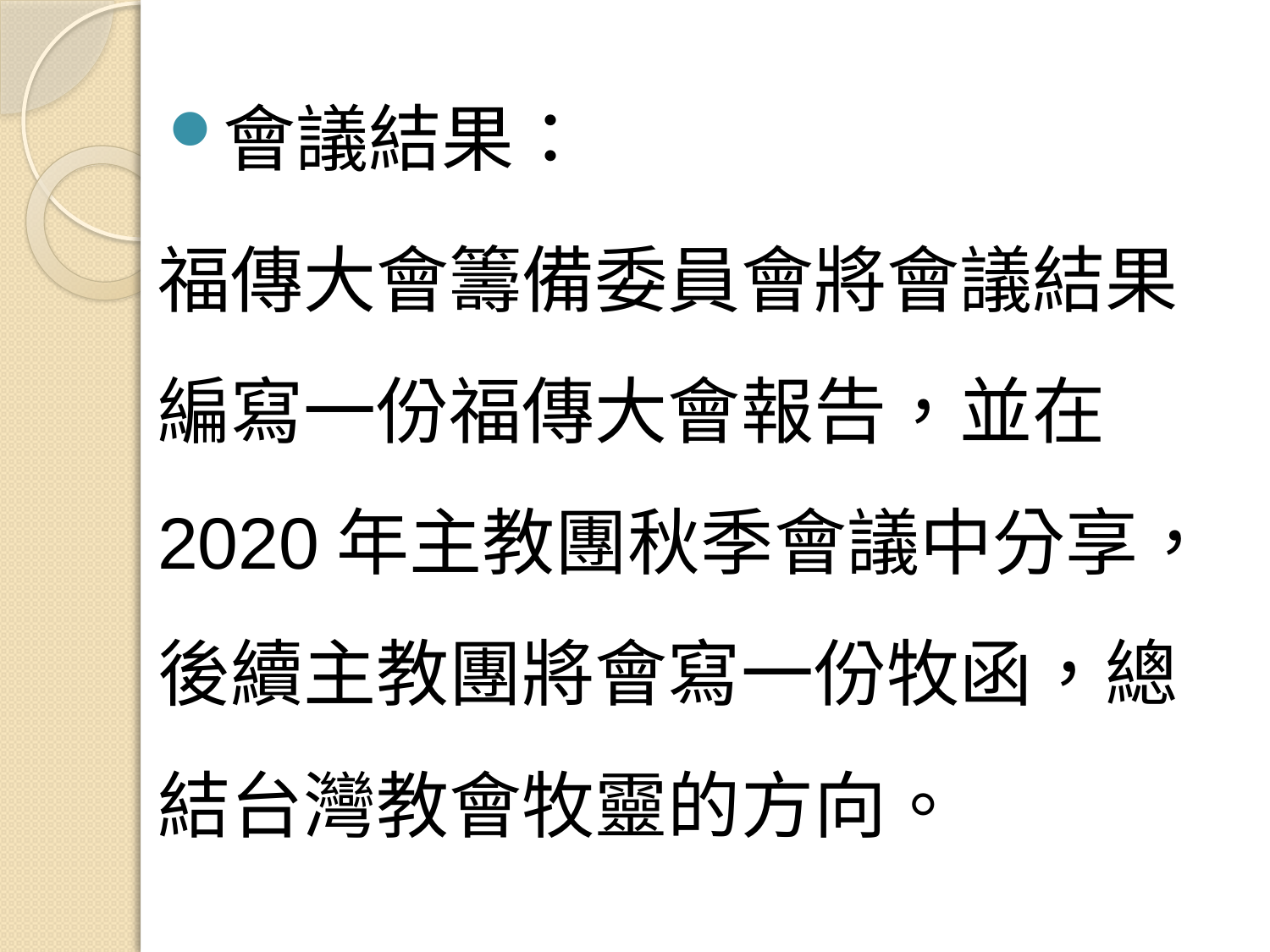

會議結果：
福傳大會籌備委員會將會議結果編寫一份福傳大會報告，並在2020年主教團秋季會議中分享，後續主教團將會寫一份牧函，總結台灣教會牧靈的方向。